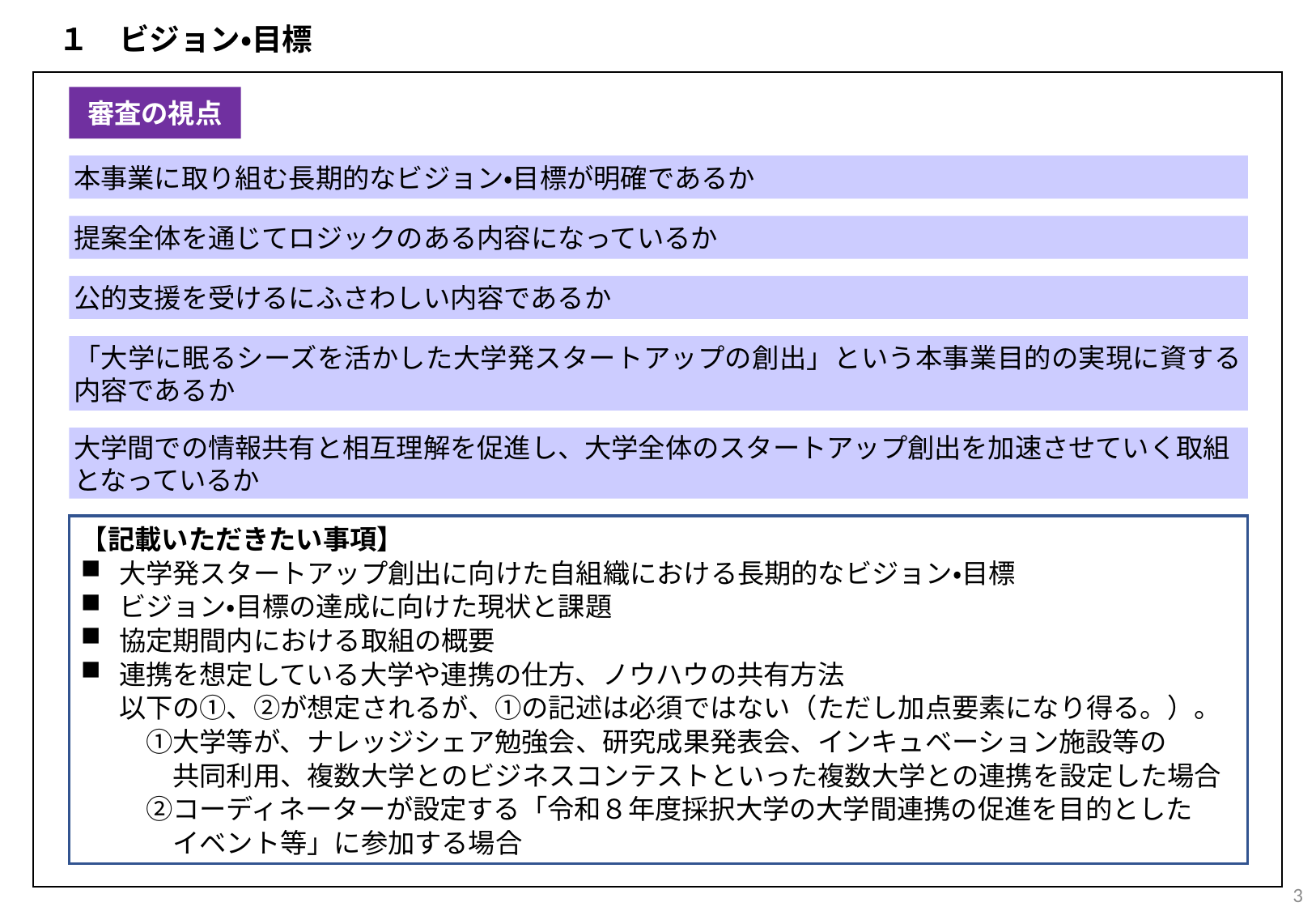

１　ビジョン・目標

審査の視点
本事業に取り組む長期的なビジョン・目標が明確であるか
提案全体を通じてロジックのある内容になっているか
公的支援を受けるにふさわしい内容であるか
「大学に眠るシーズを活かした大学発スタートアップの創出」という本事業目的の実現に資する内容であるか
大学間での情報共有と相互理解を促進し、大学全体のスタートアップ創出を加速させていく取組となっているか
【記載いただきたい事項】
大学発スタートアップ創出に向けた自組織における長期的なビジョン・目標
ビジョン・目標の達成に向けた現状と課題
協定期間内における取組の概要
連携を想定している大学や連携の仕方、ノウハウの共有方法
以下の①、②が想定されるが、①の記述は必須ではない（ただし加点要素になり得る。）。
　①大学等が、ナレッジシェア勉強会、研究成果発表会、インキュベーション施設等の
　　共同利用、複数大学とのビジネスコンテストといった複数大学との連携を設定した場合
　②コーディネーターが設定する「令和８年度採択大学の大学間連携の促進を目的とした
　　イベント等」に参加する場合
3